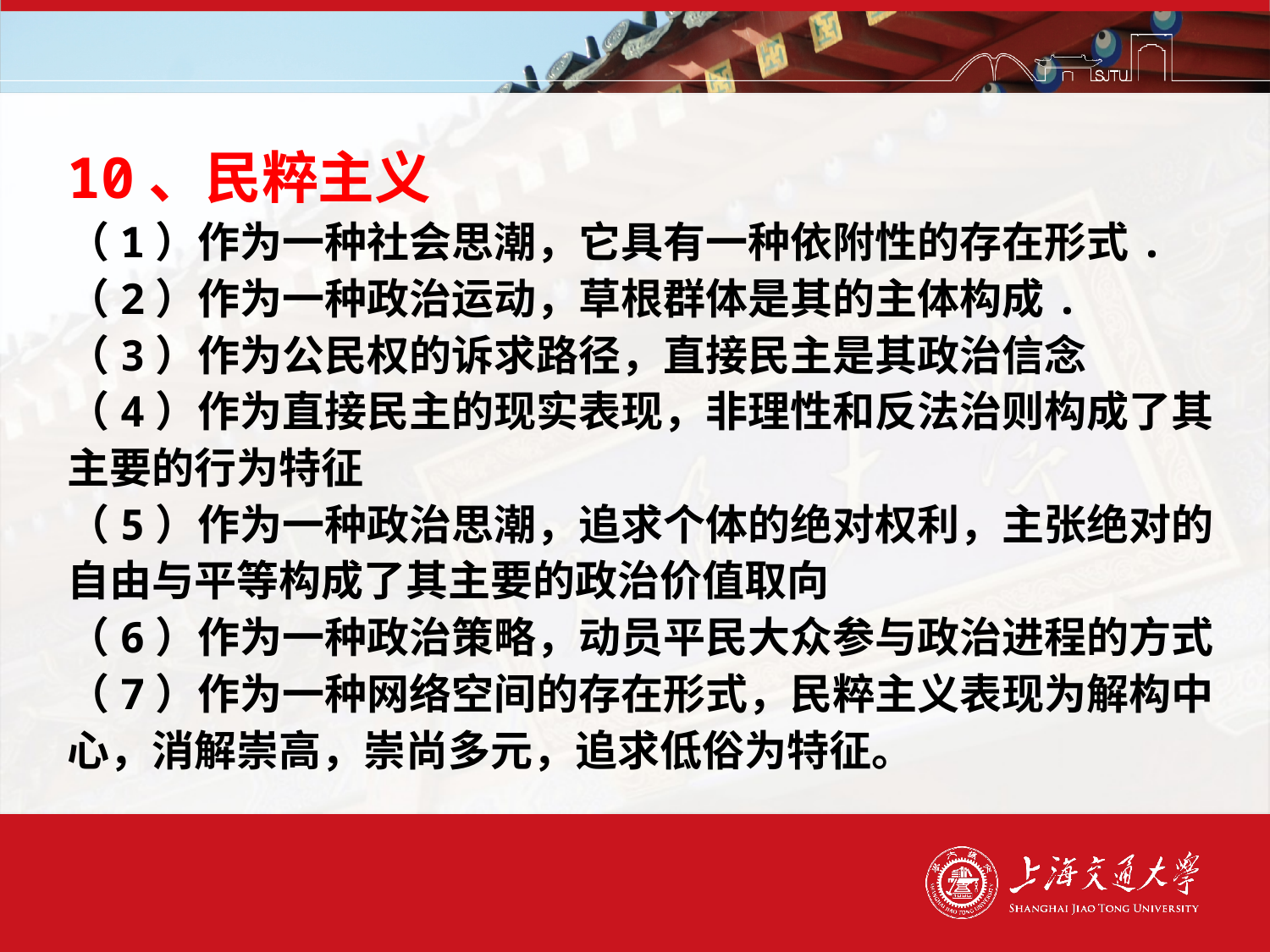

#
10、民粹主义
（1）作为一种社会思潮，它具有一种依附性的存在形式.
（2）作为一种政治运动，草根群体是其的主体构成.
（3）作为公民权的诉求路径，直接民主是其政治信念
（4）作为直接民主的现实表现，非理性和反法治则构成了其主要的行为特征
（5）作为一种政治思潮，追求个体的绝对权利，主张绝对的自由与平等构成了其主要的政治价值取向
（6）作为一种政治策略，动员平民大众参与政治进程的方式
（7）作为一种网络空间的存在形式，民粹主义表现为解构中心，消解崇高，崇尚多元，追求低俗为特征。